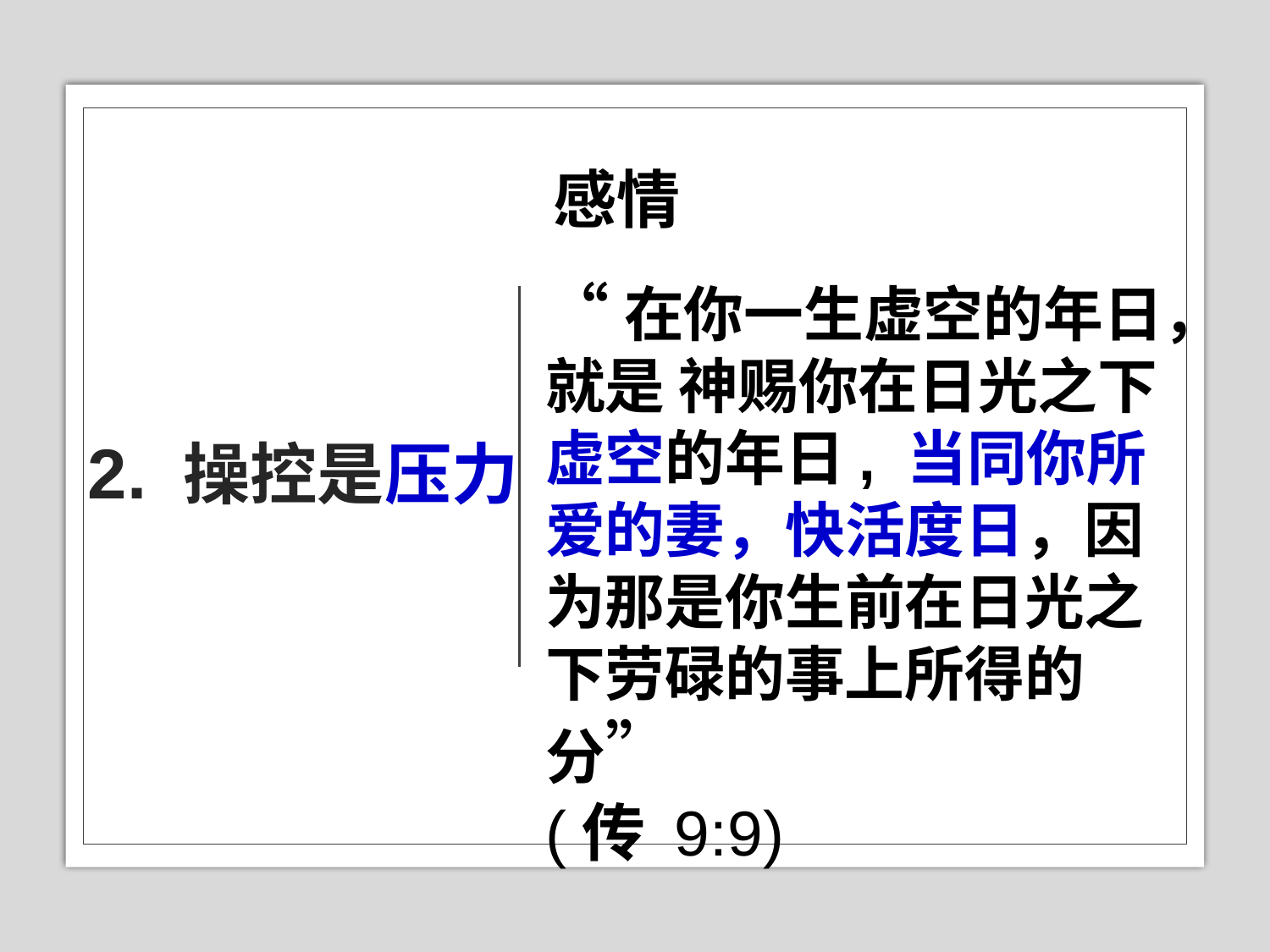

感情
# 2. 操控是压力
“在你一生虚空的年日，就是 神赐你在日光之下虚空的年日, 当同你所爱的妻，快活度日，因为那是你生前在日光之下劳碌的事上所得的分”                              (传 9:9)